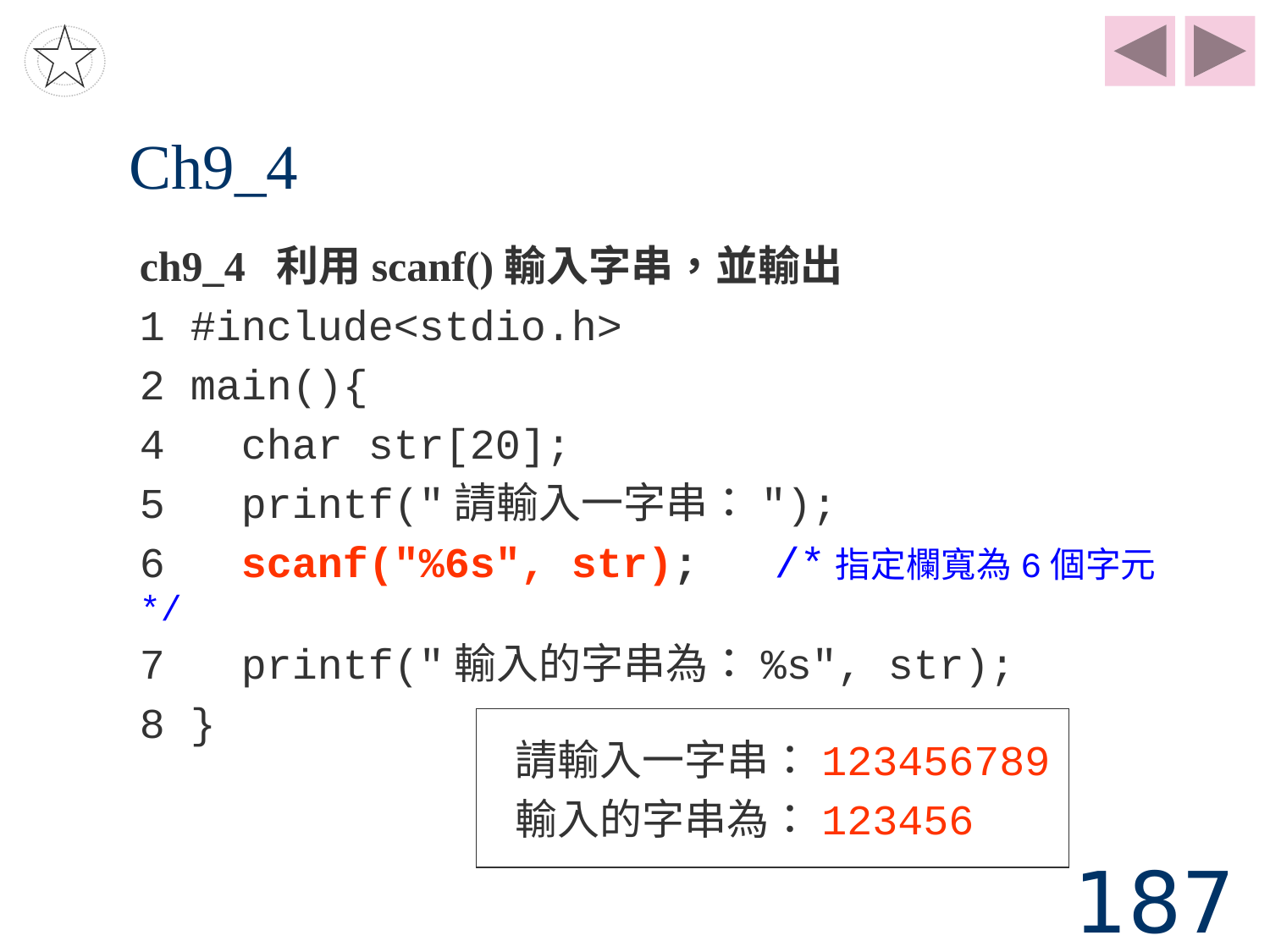

# Ch9_4
ch9_4  利用scanf()輸入字串，並輸出
1 #include<stdio.h>
2 main(){
4   char str[20];
5   printf("請輸入一字串：");
6   scanf("%6s", str);	/*指定欄寬為6個字元*/
7   printf("輸入的字串為：%s", str);
8 }
請輸入一字串：123456789
輸入的字串為：123456
187